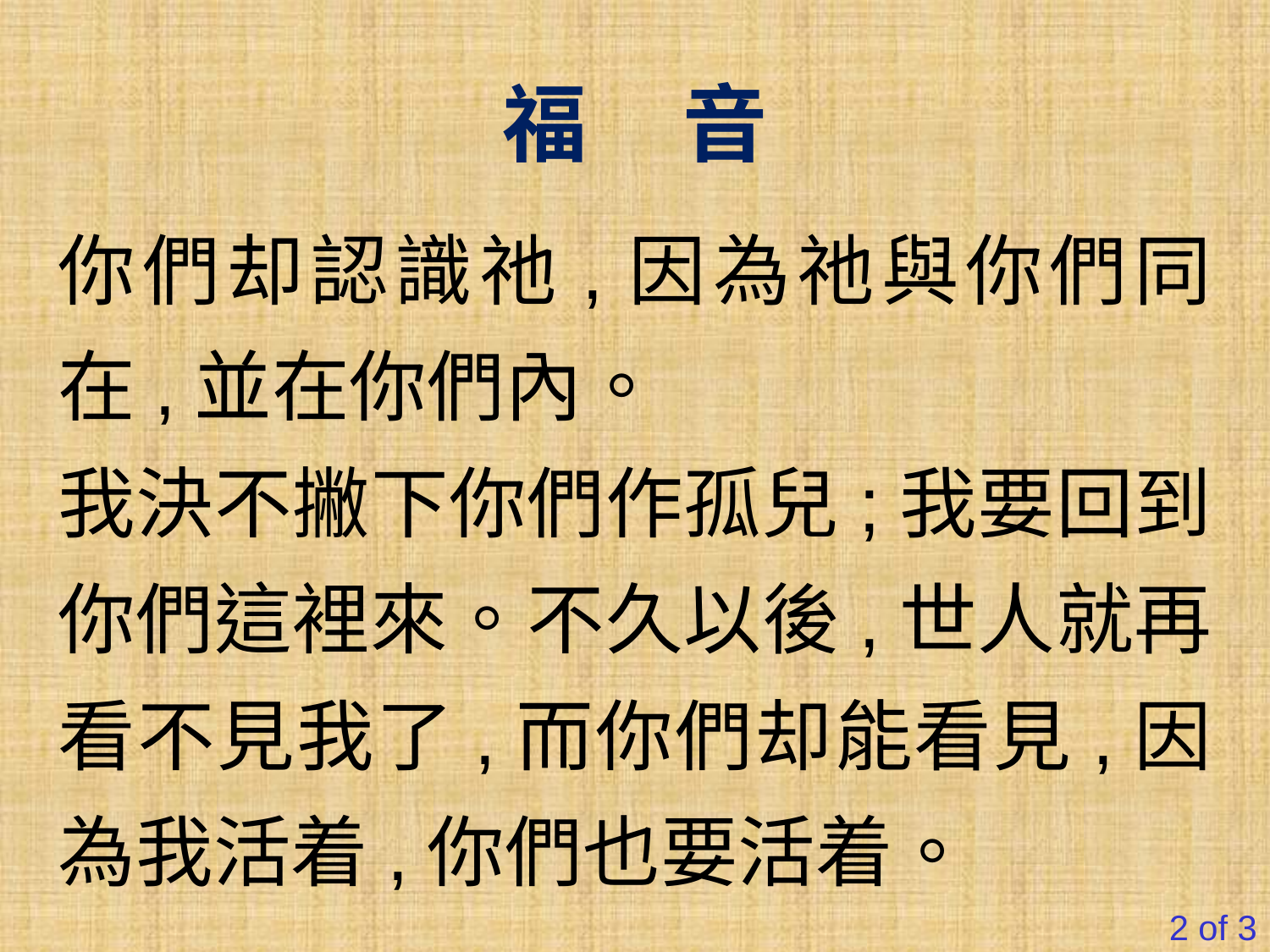

福     音

你們却認識祂,因為祂與你們同在,並在你們內。
我決不撇下你們作孤兒;我要回到你們這裡來。不久以後,世人就再看不見我了,而你們却能看見,因為我活着,你們也要活着。
2 of 3